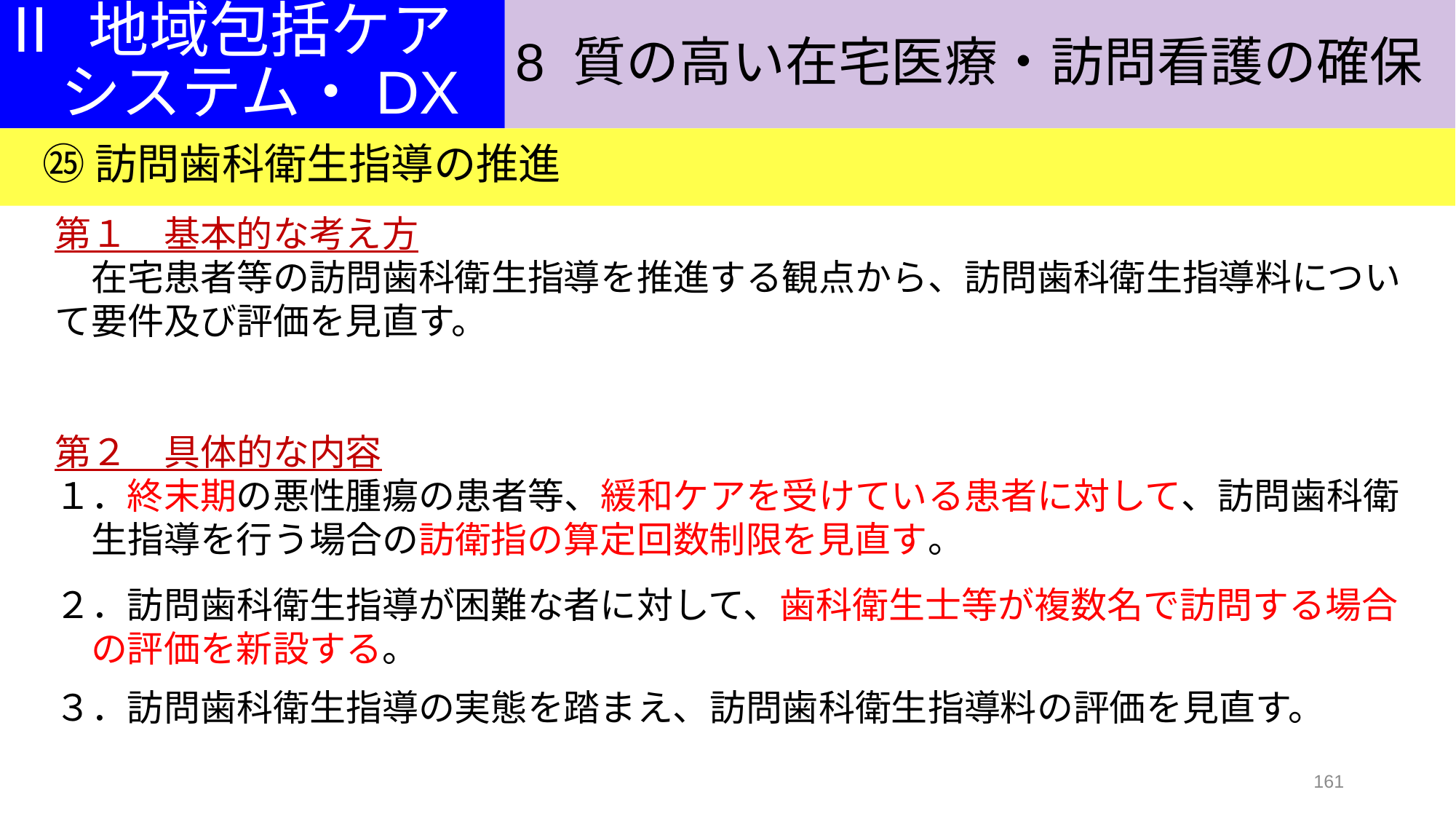

8 質の高い在宅医療・訪問看護の確保
Ⅱ 地域包括ケア
　システム・DX
㉕ 訪問歯科衛生指導の推進
第１　基本的な考え方
　在宅患者等の訪問歯科衛生指導を推進する観点から、訪問歯科衛生指導料について要件及び評価を見直す。

第２　具体的な内容
１．終末期の悪性腫瘍の患者等、緩和ケアを受けている患者に対して、訪問歯科衛
　生指導を行う場合の訪衛指の算定回数制限を見直す。

２．訪問歯科衛生指導が困難な者に対して、歯科衛生士等が複数名で訪問する場合
　の評価を新設する。

３．訪問歯科衛生指導の実態を踏まえ、訪問歯科衛生指導料の評価を見直す。
161